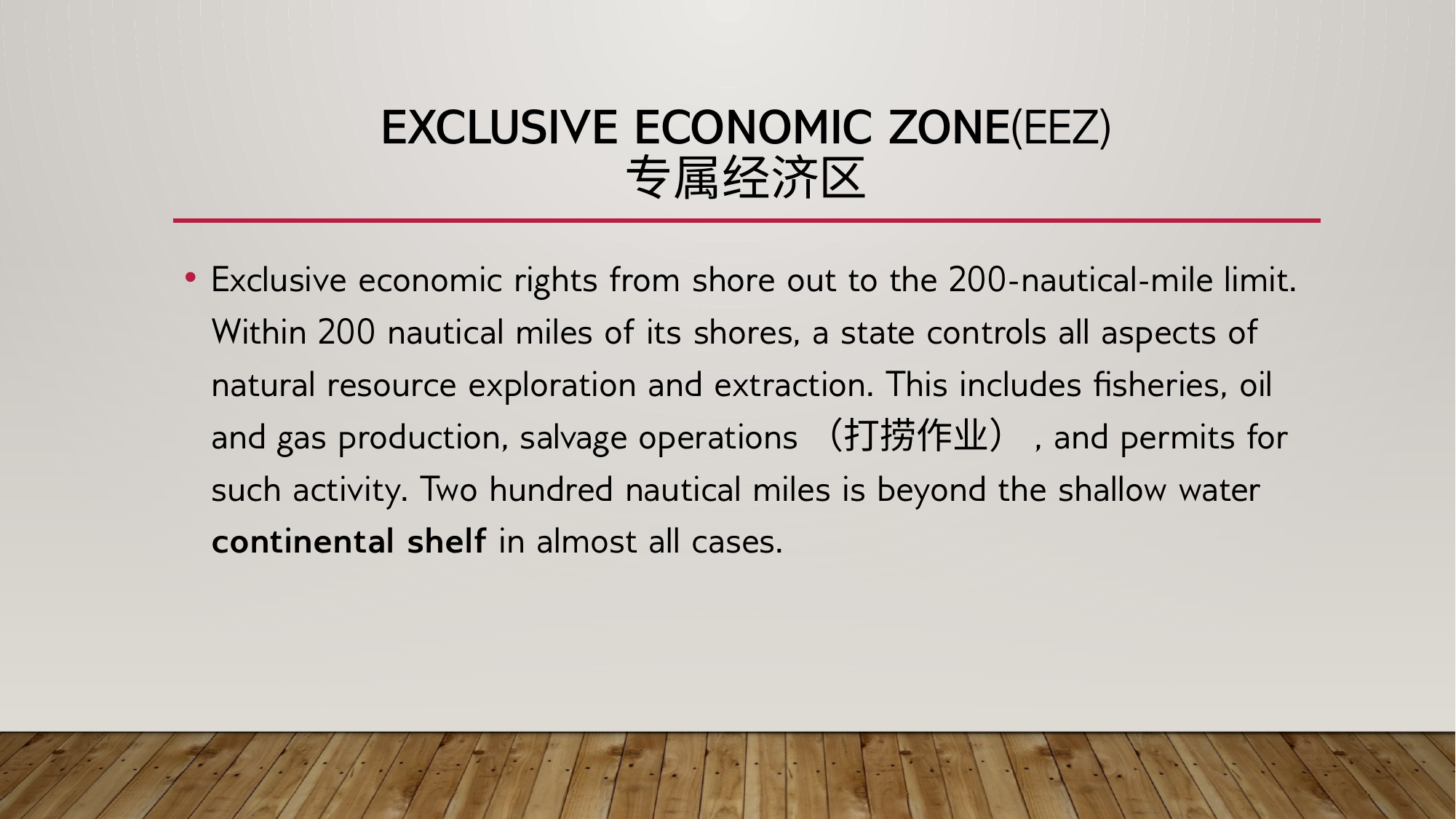

# Exclusive Economic Zone(EEZ) 专属经济区
Exclusive economic rights from shore out to the 200-nautical-mile limit. Within 200 nautical miles of its shores, a state controls all aspects of natural resource exploration and extraction. This includes fisheries, oil and gas production, salvage operations（打捞作业）, and permits for such activity. Two hundred nautical miles is beyond the shallow water continental shelf in almost all cases.